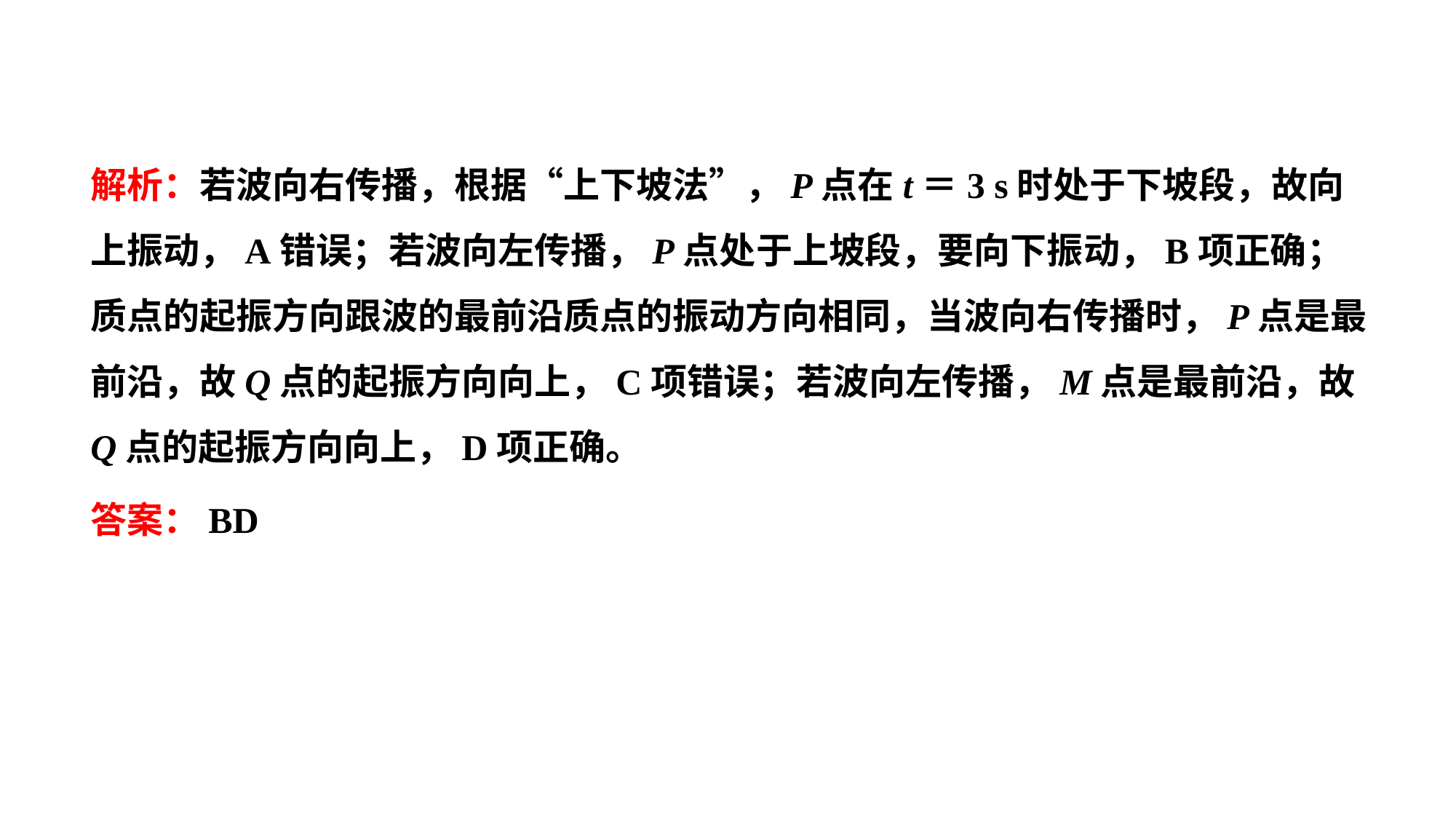

解析：若波向右传播，根据“上下坡法”，P点在t＝3 s时处于下坡段，故向上振动，A错误；若波向左传播，P点处于上坡段，要向下振动，B项正确；质点的起振方向跟波的最前沿质点的振动方向相同，当波向右传播时，P点是最前沿，故Q点的起振方向向上，C项错误；若波向左传播，M点是最前沿，故Q点的起振方向向上，D项正确。
答案：BD